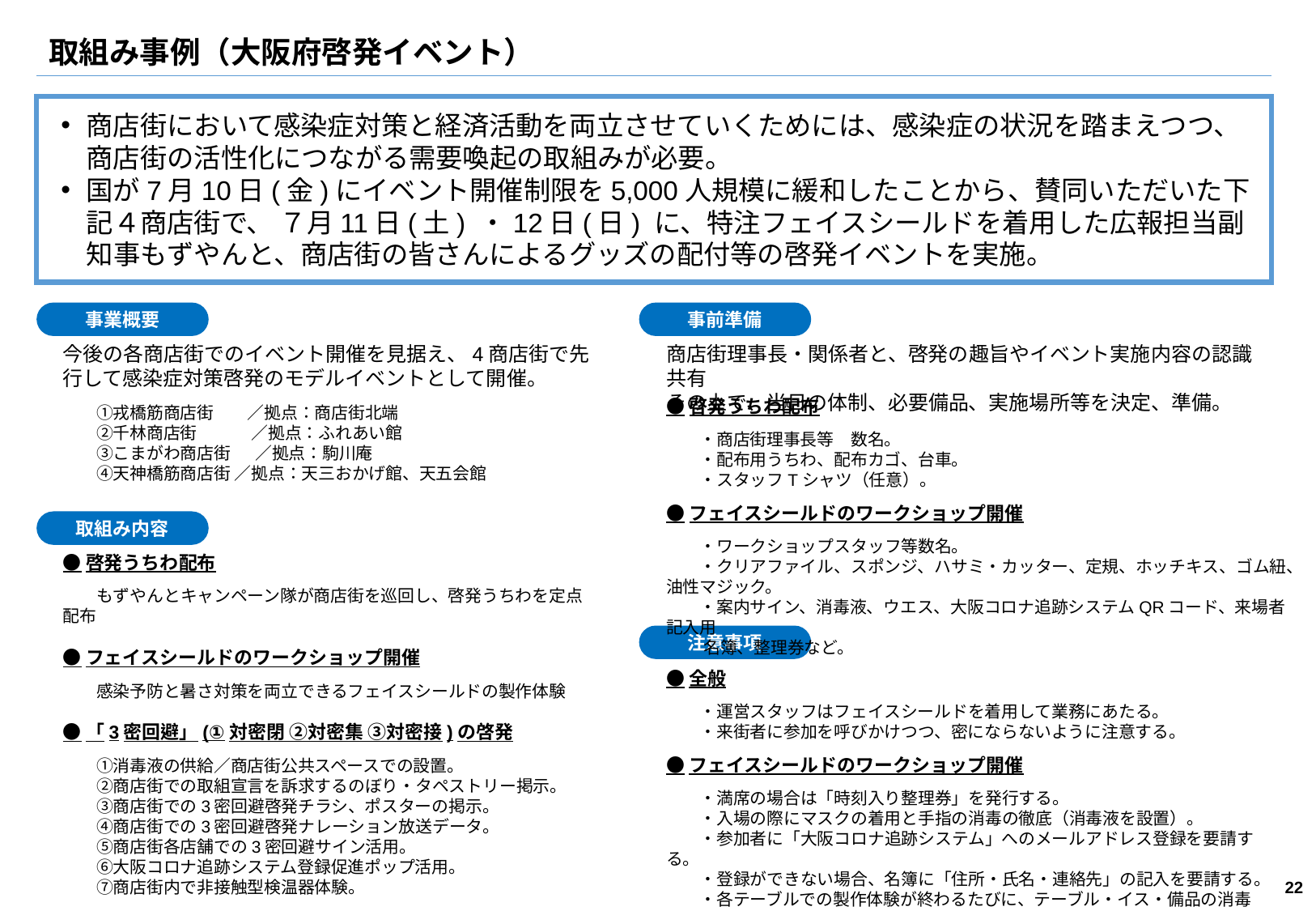

取組み事例（大阪府啓発イベント）
商店街において感染症対策と経済活動を両立させていくためには、感染症の状況を踏まえつつ、商店街の活性化につながる需要喚起の取組みが必要。
国が7月10日(金)にイベント開催制限を5,000人規模に緩和したことから、賛同いただいた下記４商店街で、 ７月11日(土) ・12日(日) に、特注フェイスシールドを着用した広報担当副知事もずやんと、商店街の皆さんによるグッズの配付等の啓発イベントを実施。
事業概要
事前準備
今後の各商店街でのイベント開催を見据え、4商店街で先行して感染症対策啓発のモデルイベントとして開催。

　　①戎橋筋商店街　　／拠点：商店街北端
　　②千林商店街　　　 ／拠点：ふれあい館
　　③こまがわ商店街　  ／拠点：駒川庵
　　④天神橋筋商店街 ／拠点：天三おかげ館、天五会館
商店街理事長・関係者と、啓発の趣旨やイベント実施内容の認識共有
その上で、当日の体制、必要備品、実施場所等を決定、準備。
●啓発うちわ配布

　　・商店街理事⻑等　数名。
　　・配布⽤うちわ、配布カゴ、台車。
　　・スタッフTシャツ（任意）。

●フェイスシールドのワークショップ開催

　　・ワークショップスタッフ等数名。
　　・クリアファイル、スポンジ、ハサミ・カッター、定規、ホッチキス、ゴム紐、油性マジック。
　　・案内サイン、消毒液、ウエス、大阪コロナ追跡システムQRコード、来場者記入用
　　 名簿、整理券など。
取組み内容
●啓発うちわ配布

　　もずやんとキャンペーン隊が商店街を巡回し、啓発うちわを定点配布

●フェイスシールドのワークショップ開催

　　感染予防と暑さ対策を両立できるフェイスシールドの製作体験

●「3密回避」(①対密閉 ②対密集 ③対密接)の啓発

　　①消毒液の供給／商店街公共スペースでの設置。
　　②商店街での取組宣言を訴求するのぼり・タペストリー掲示。
　　③商店街での3密回避啓発チラシ、ポスターの掲示。
　　④商店街での3密回避啓発ナレーション放送データ。
　　⑤商店街各店舗での3密回避サイン活用。
　　⑥大阪コロナ追跡システム登録促進ポップ活用。
　　⑦商店街内で非接触型検温器体験。
注意事項
●全般

　　・運営スタッフはフェイスシールドを着用して業務にあたる。
　　・来街者に参加を呼びかけつつ、密にならないように注意する。

●フェイスシールドのワークショップ開催

　　・満席の場合は「時刻入り整理券」を発行する。
　　・入場の際にマスクの着用と手指の消毒の徹底（消毒液を設置）。
　　・参加者に「大阪コロナ追跡システム」へのメールアドレス登録を要請する。
　　・登録ができない場合、名簿に「住所・氏名・連絡先」の記入を要請する。
　　・各テーブルでの製作体験が終わるたびに、テーブル・イス・備品の消毒を行う。
22